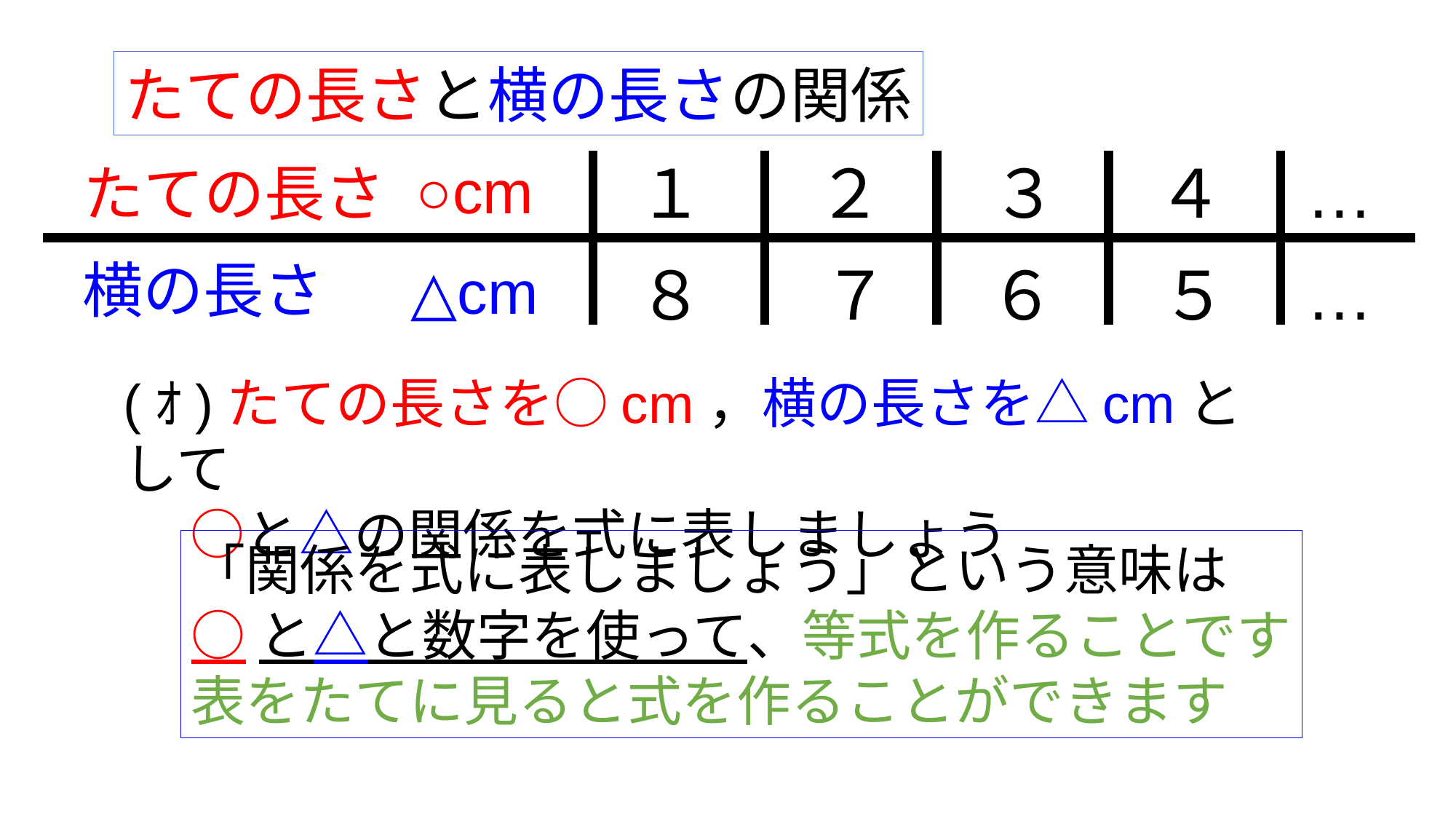

たての長さと横の長さの関係
１
２
３
４
…
○cm
たての長さ
横の長さ
△cm
８
７
６
５
…
(ｵ)たての長さを○cm，横の長さを△cmとして
　 ○と△の関係を式に表しましょう
「関係を式に表しましょう」という意味は
○と△と数字を使って、等式を作ることです
表をたてに見ると式を作ることができます